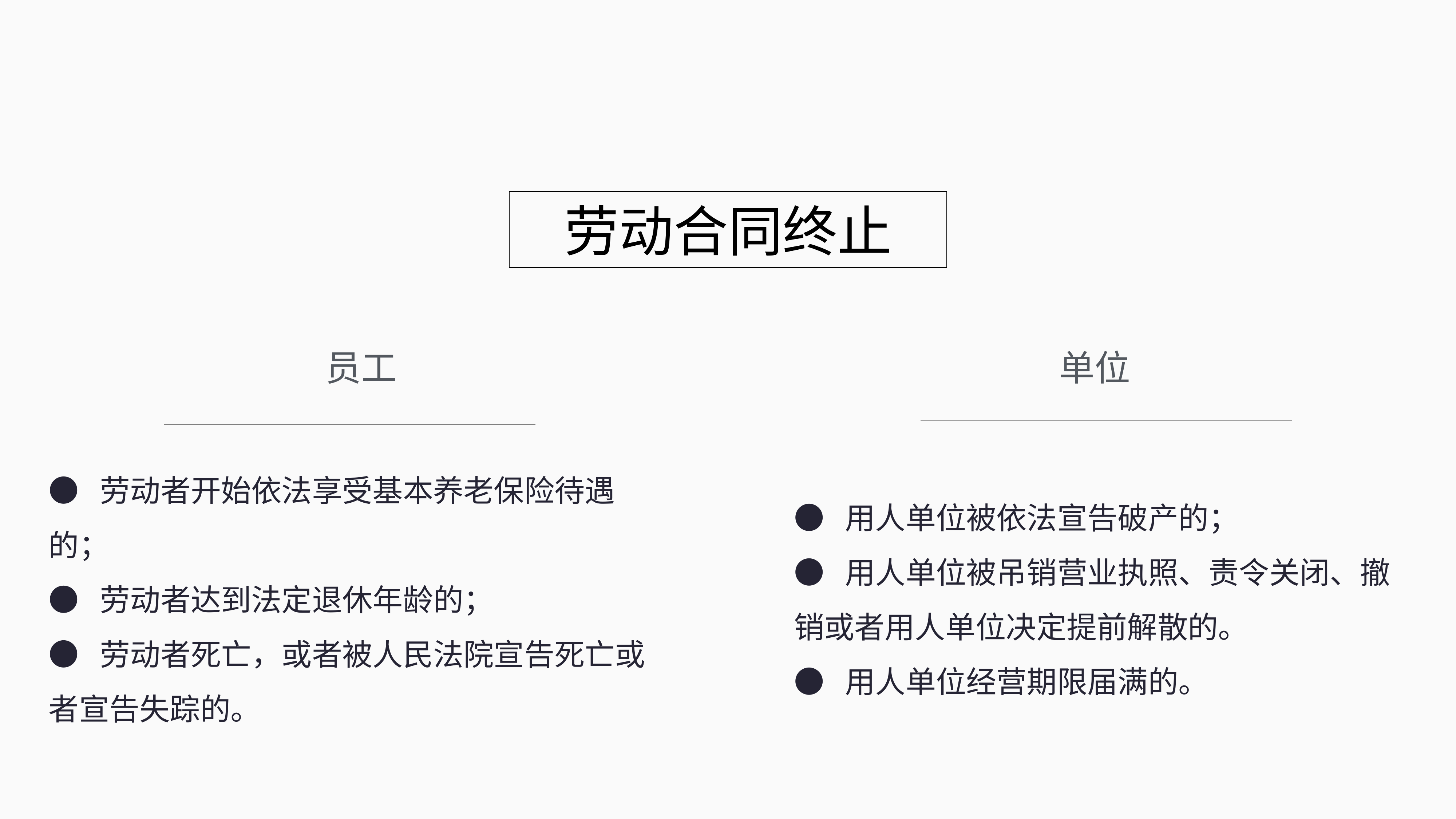

劳动合同终止
员工

●  劳动者开始依法享受基本养老保险待遇的；
●  劳动者达到法定退休年龄的；
●  劳动者死亡，或者被人民法院宣告死亡或者宣告失踪的。
单位

●  用人单位被依法宣告破产的；
●  用人单位被吊销营业执照、责令关闭、撤销或者用人单位决定提前解散的。
●  用人单位经营期限届满的。